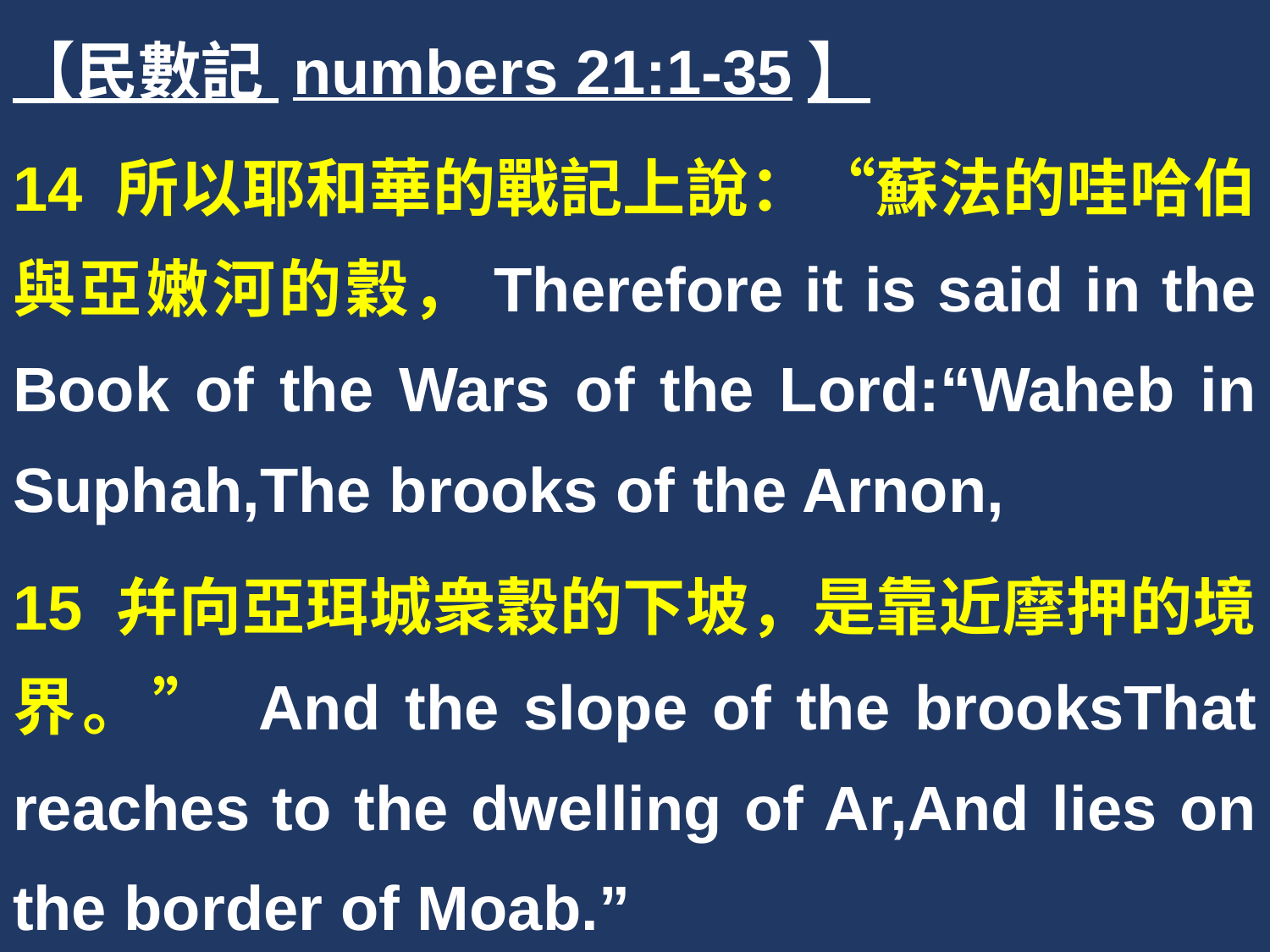

【民數記 numbers 21:1-35】
14 所以耶和華的戰記上說：“蘇法的哇哈伯與亞嫩河的穀，Therefore it is said in the Book of the Wars of the Lord:“Waheb in Suphah,The brooks of the Arnon,
15 幷向亞珥城衆穀的下坡，是靠近摩押的境界。” And the slope of the brooksThat reaches to the dwelling of Ar,And lies on the border of Moab.”